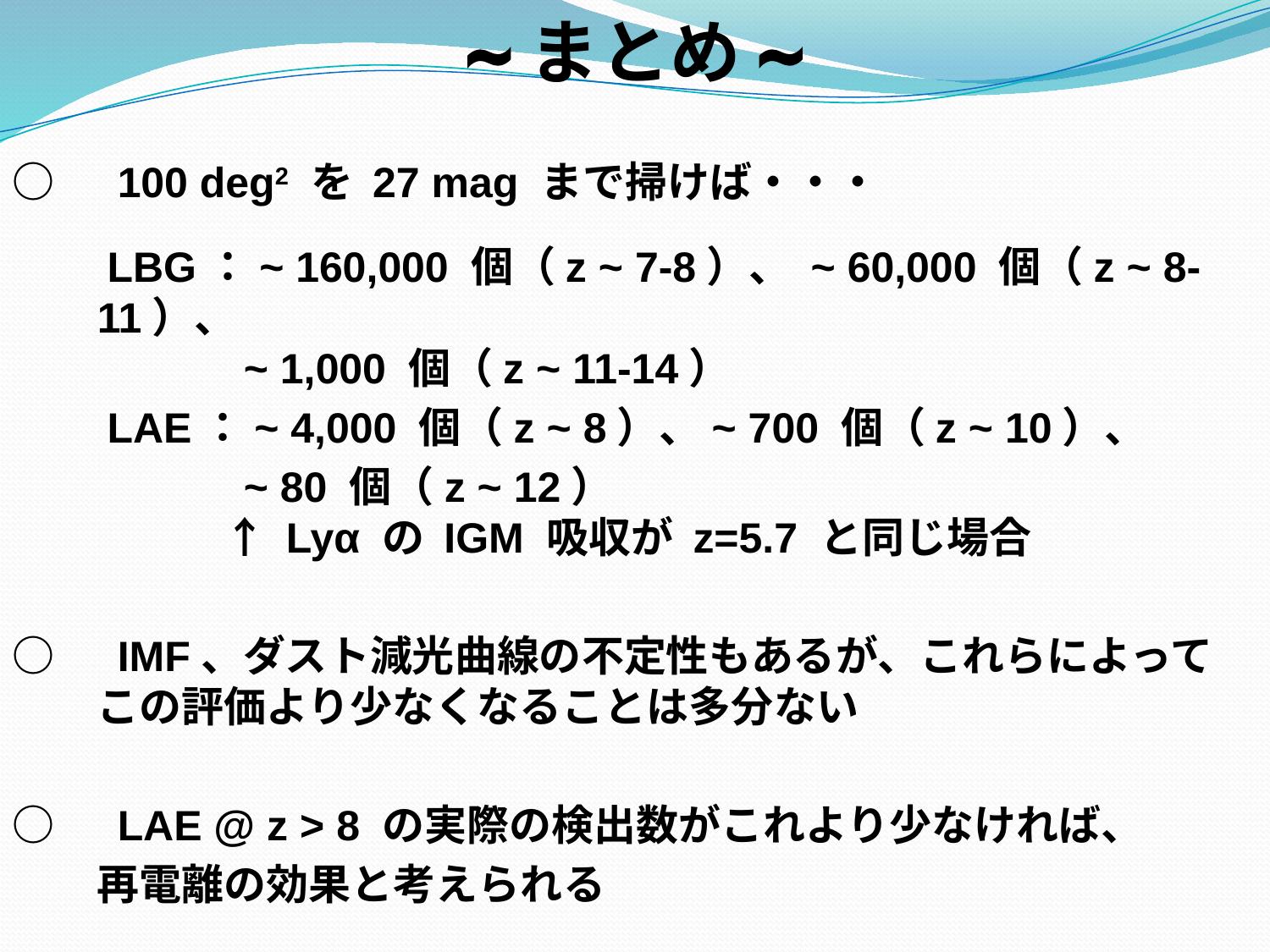

# ~まとめ~
○　100 deg2 を 27 mag まで掃けば・・・

　　LBG：~ 160,000 個（z ~ 7-8）、 ~ 60,000 個（z ~ 8-11）、
　　　 ~ 1,000 個（z ~ 11-14）
　　LAE：~ 4,000 個（z ~ 8）、~ 700 個（z ~ 10）、
　　　　　 ~ 80 個（z ~ 12）
　　　↑ Lyα の IGM 吸収が z=5.7 と同じ場合

○　IMF、ダスト減光曲線の不定性もあるが、これらによってこの評価より少なくなることは多分ない

○　LAE @ z > 8 の実際の検出数がこれより少なければ、
　　再電離の効果と考えられる